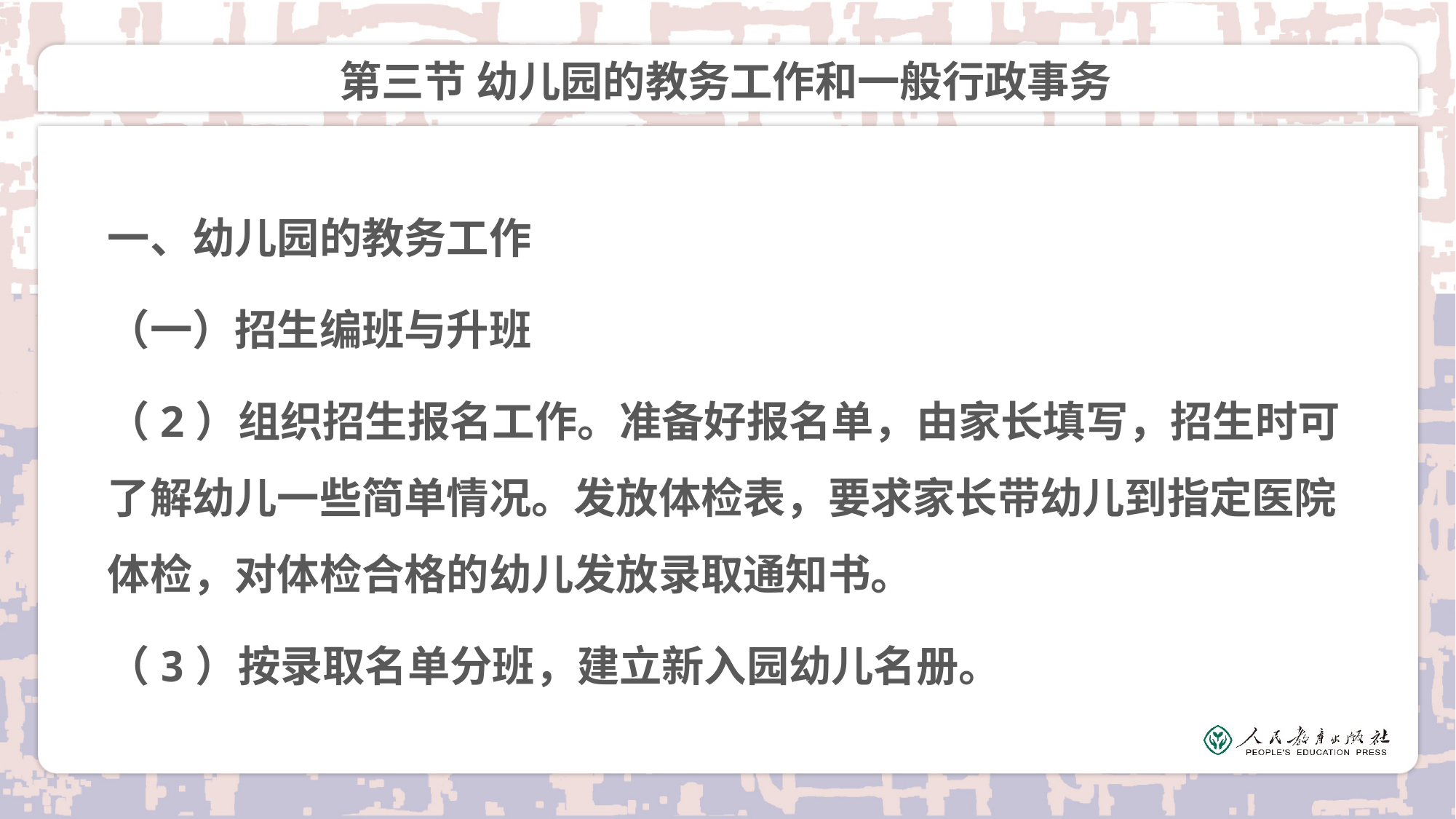

# 第三节 幼儿园的教务工作和一般行政事务
一、幼儿园的教务工作
（一）招生编班与升班
（2）组织招生报名工作。准备好报名单，由家长填写，招生时可了解幼儿一些简单情况。发放体检表，要求家长带幼儿到指定医院体检，对体检合格的幼儿发放录取通知书。
（3）按录取名单分班，建立新入园幼儿名册。